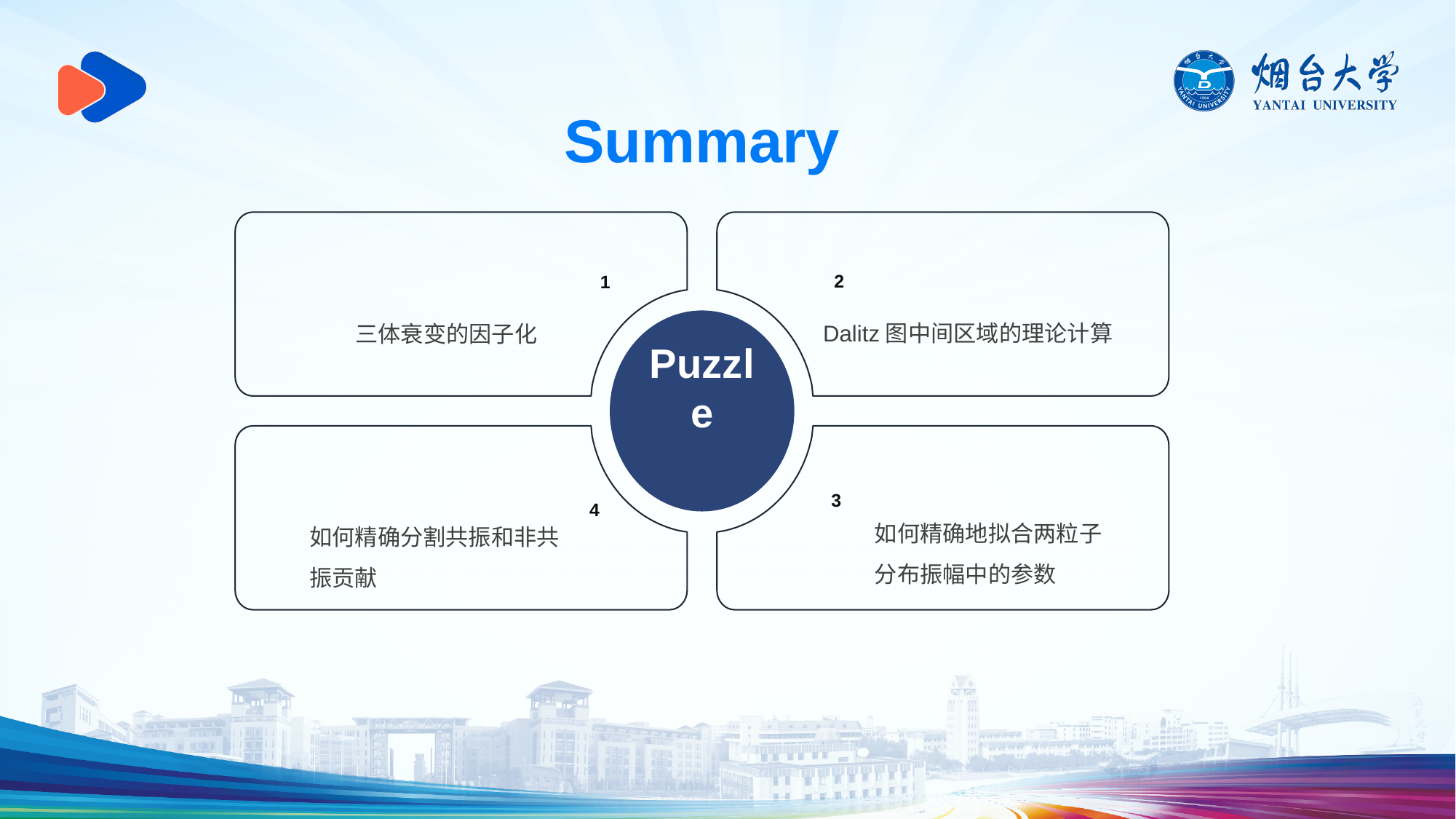

Summary

Puzzle

2
Dalitz图中间区域的理论计算
1
三体衰变的因子化
3
如何精确地拟合两粒子分布振幅中的参数
4
如何精确分割共振和非共振贡献